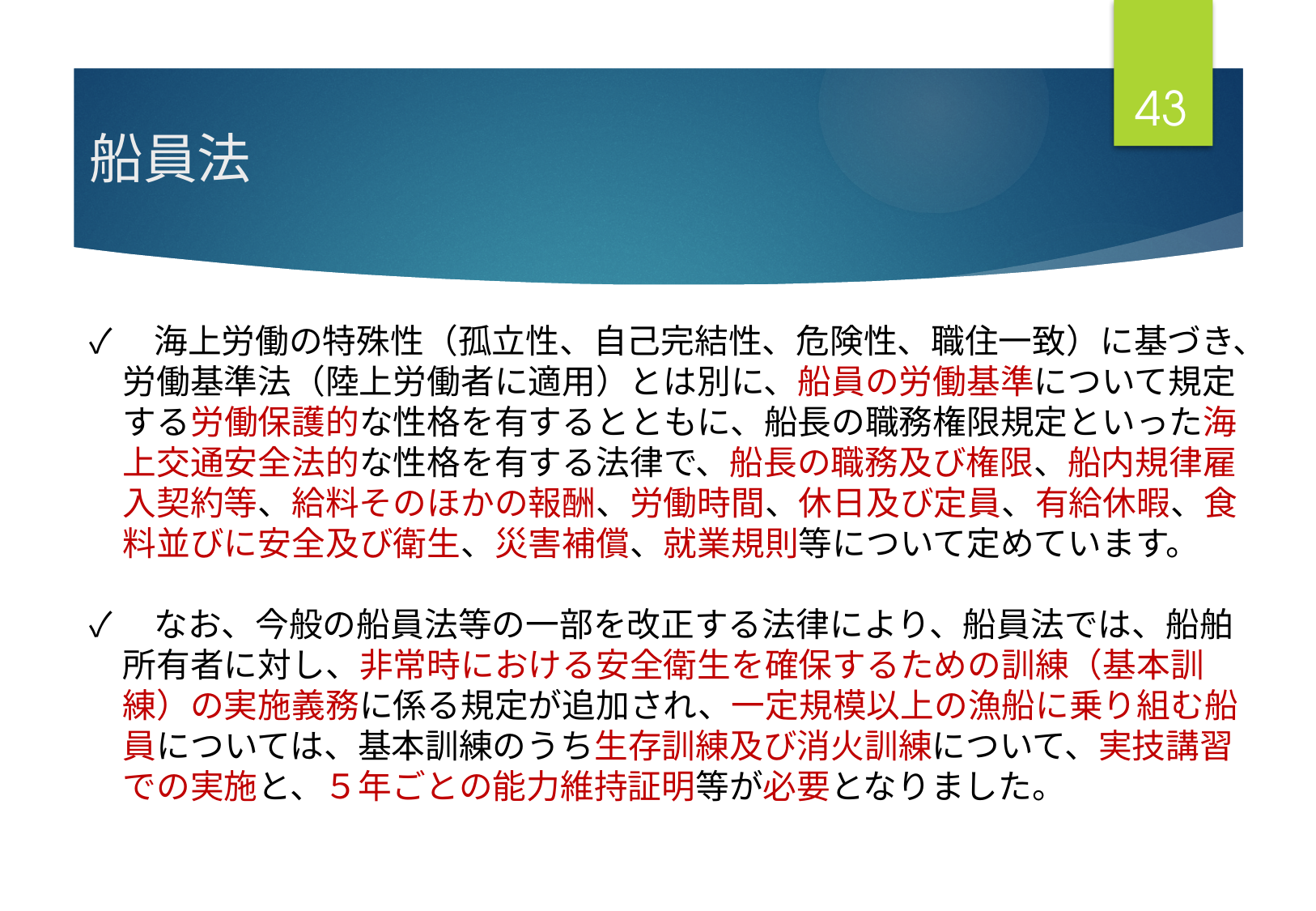

43
船員法

✓　海上労働の特殊性（孤立性、自己完結性、危険性、職住一致）に基づき、
　労働基準法（陸上労働者に適用）とは別に、船員の労働基準について規定
　する労働保護的な性格を有するとともに、船長の職務権限規定といった海
　上交通安全法的な性格を有する法律で、船長の職務及び権限、船内規律雇
　入契約等、給料そのほかの報酬、労働時間、休日及び定員、有給休暇、食
　料並びに安全及び衛生、災害補償、就業規則等について定めています。

✓　なお、今般の船員法等の一部を改正する法律により、船員法では、船舶
　所有者に対し、非常時における安全衛生を確保するための訓練（基本訓
　練）の実施義務に係る規定が追加され、一定規模以上の漁船に乗り組む船
　員については、基本訓練のうち生存訓練及び消火訓練について、実技講習
　での実施と、５年ごとの能力維持証明等が必要となりました。
# Ⅰ.●●